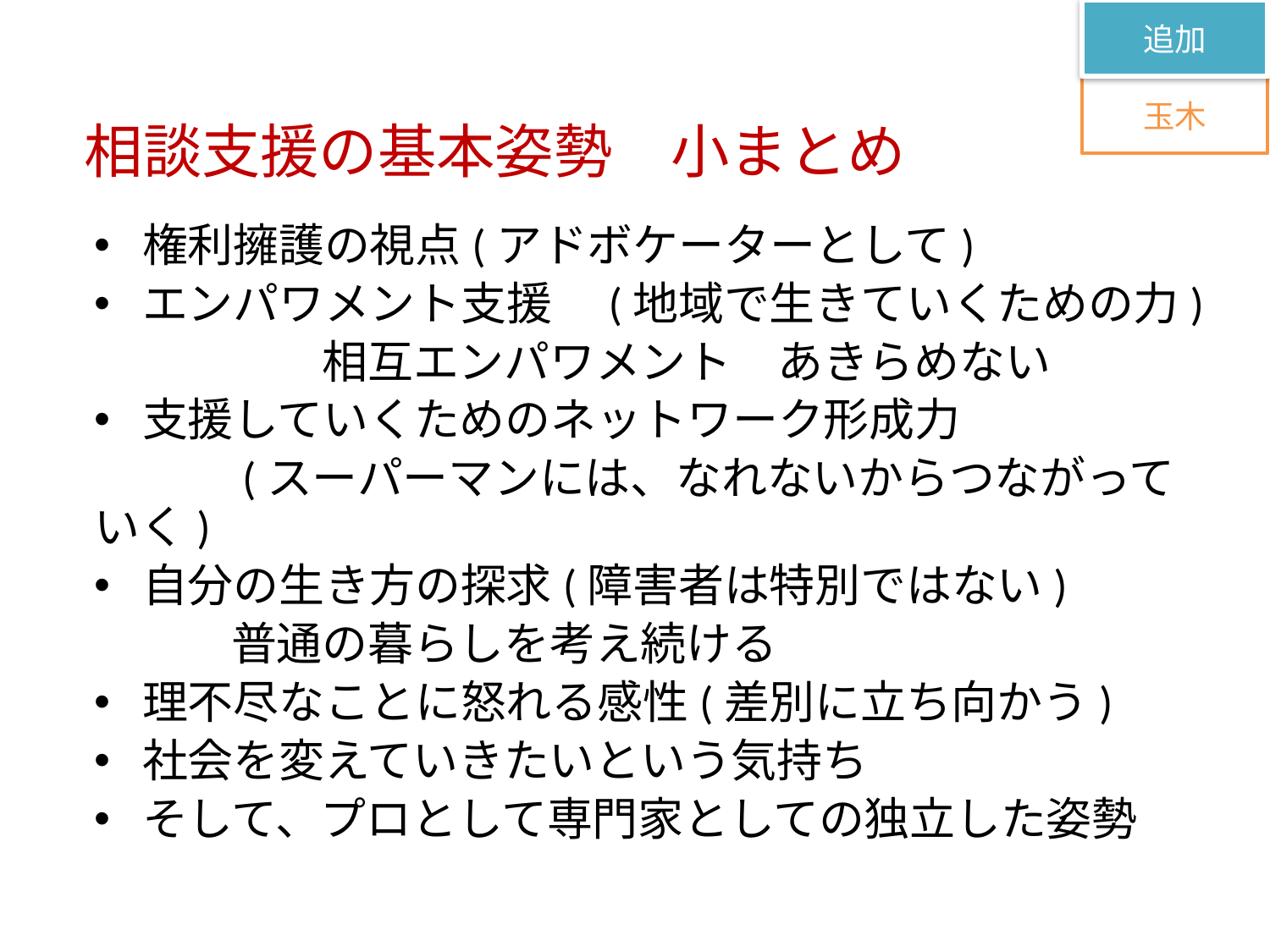

追加
# 相談支援の基本姿勢　小まとめ
玉木
権利擁護の視点(アドボケーターとして)
エンパワメント支援　(地域で生きていくための力)
　　　　　相互エンパワメント　あきらめない
支援していくためのネットワーク形成力
　　　(スーパーマンには、なれないからつながっていく)
自分の生き方の探求(障害者は特別ではない)
　　　普通の暮らしを考え続ける
理不尽なことに怒れる感性(差別に立ち向かう)
社会を変えていきたいという気持ち
そして、プロとして専門家としての独立した姿勢